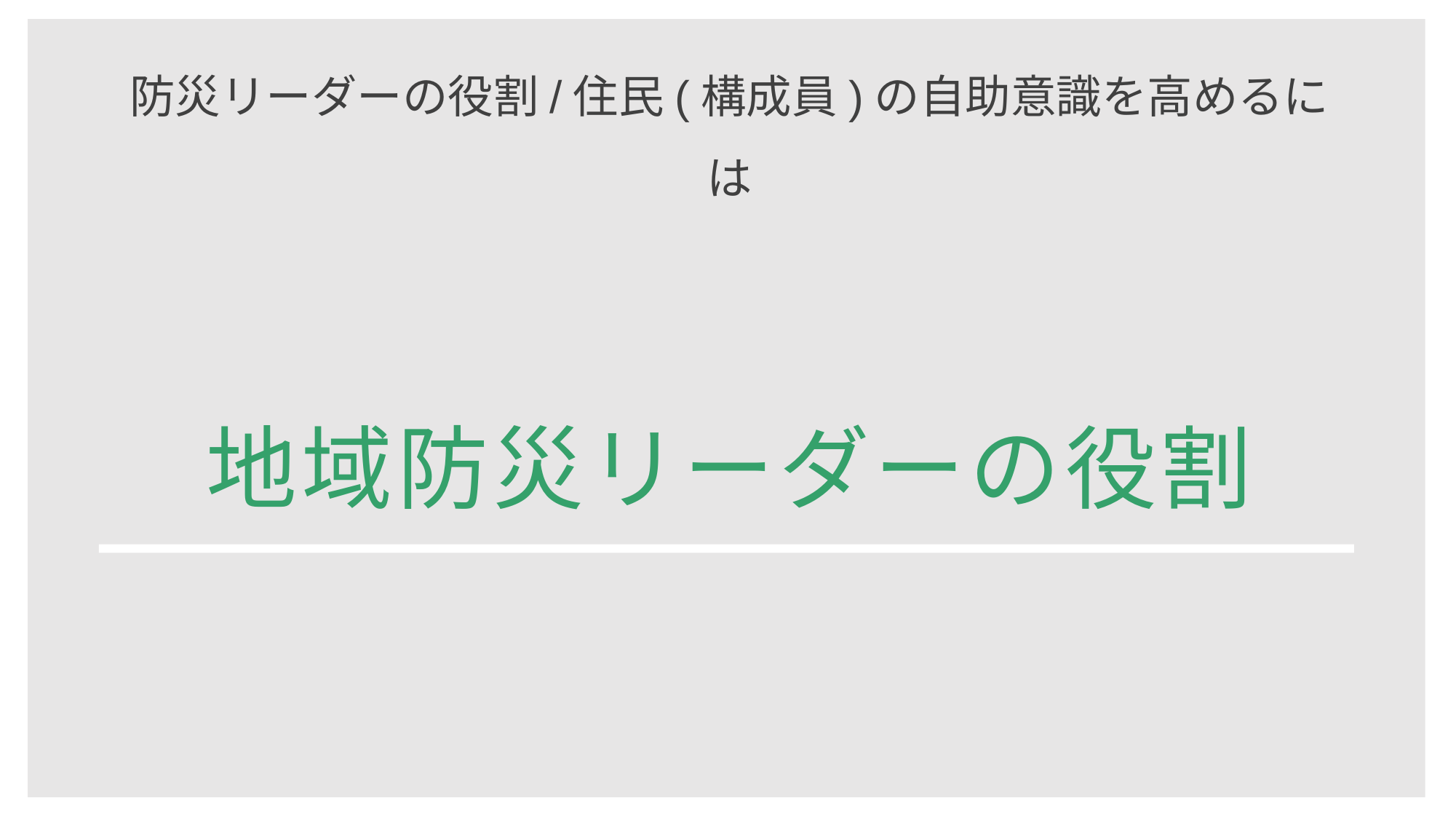

# 防災リーダーの役割/住民(構成員)の自助意識を高めるには
地域防災リーダーの役割